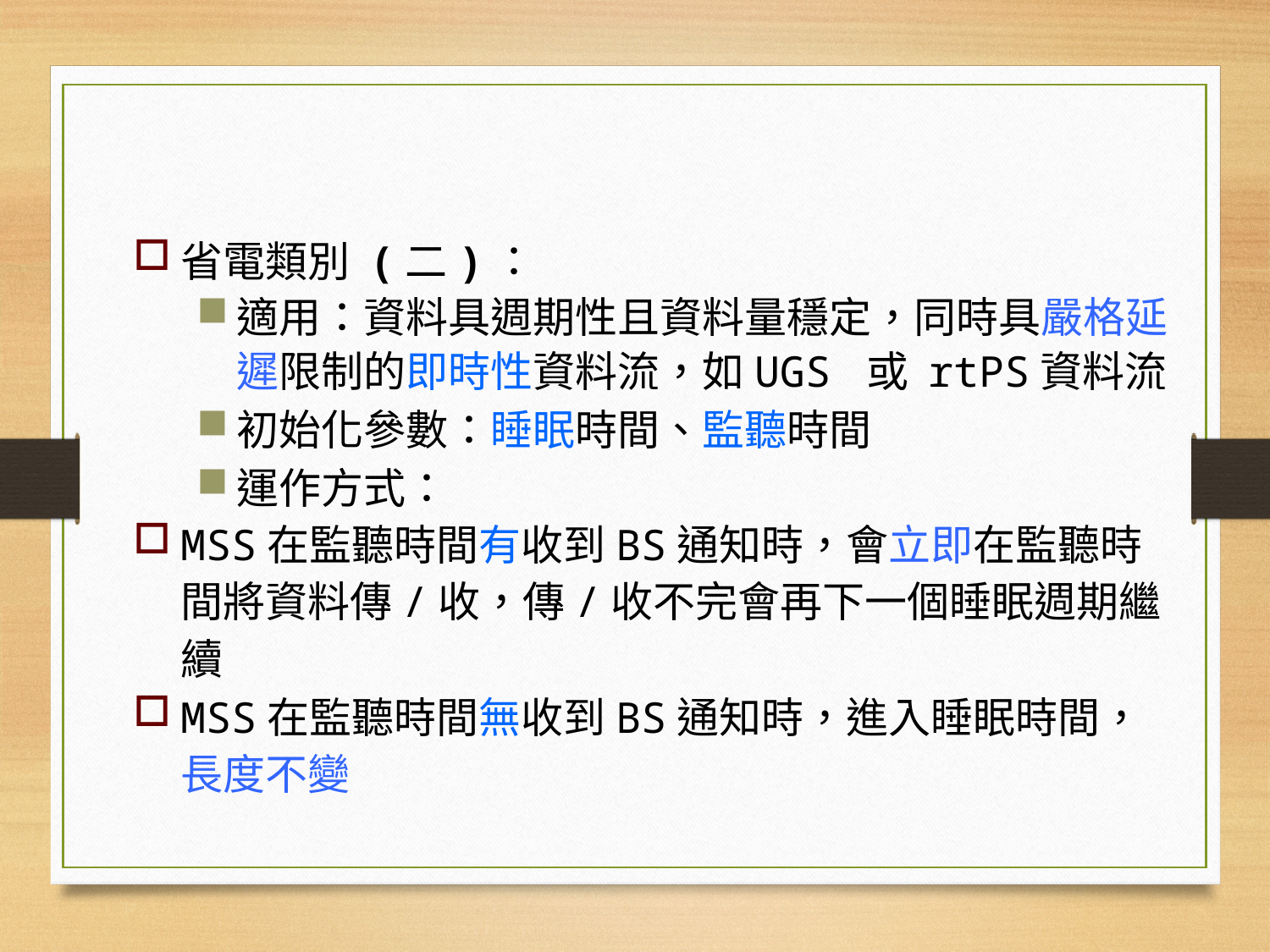

省電類別 (二)：
適用：資料具週期性且資料量穩定，同時具嚴格延遲限制的即時性資料流，如UGS 或 rtPS資料流
初始化參數：睡眠時間、監聽時間
運作方式：
MSS在監聽時間有收到BS通知時，會立即在監聽時間將資料傳/收，傳/收不完會再下一個睡眠週期繼續
MSS在監聽時間無收到BS通知時，進入睡眠時間，長度不變